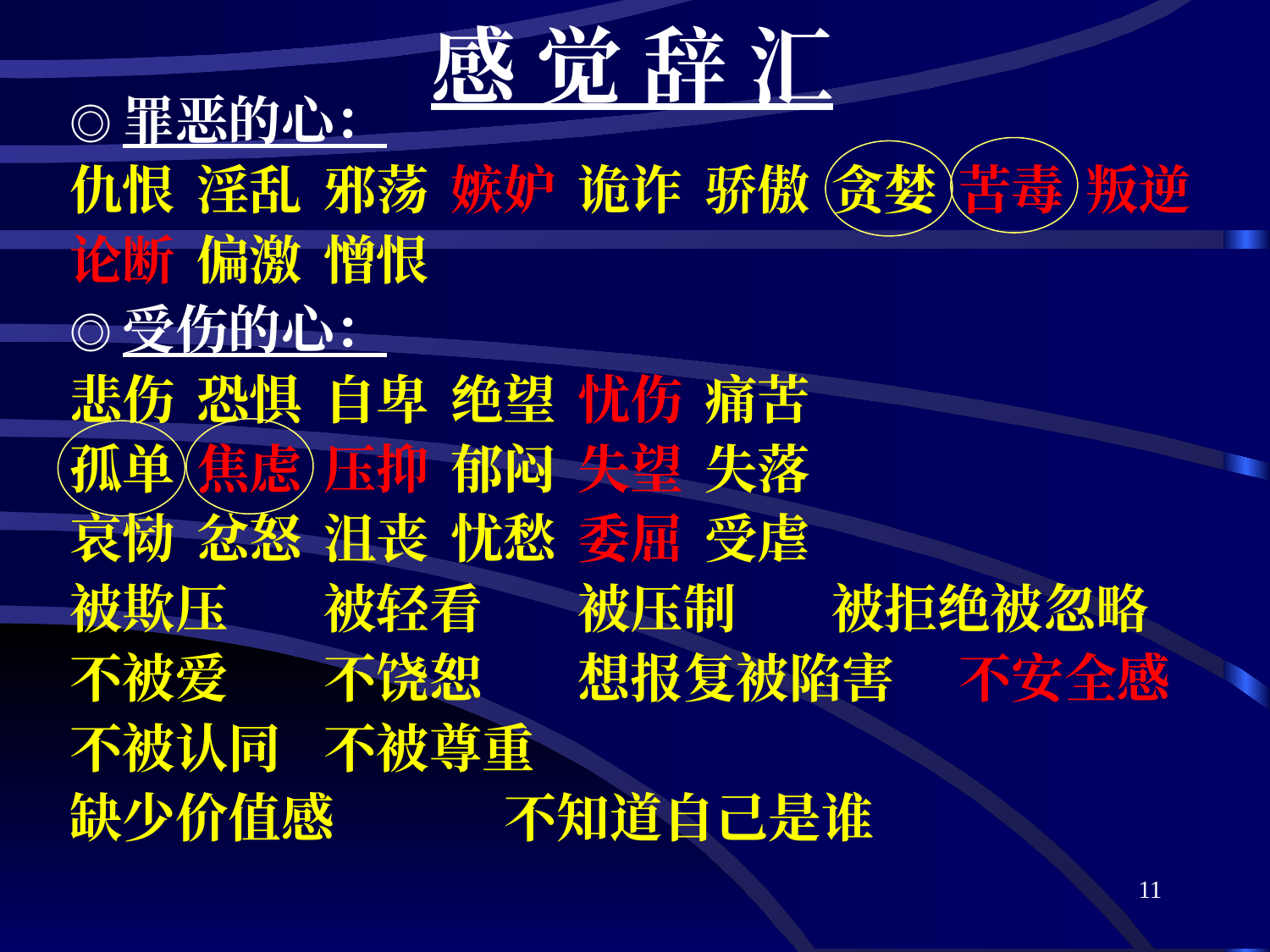

感 觉 辞 汇
◎罪恶的心：
仇恨	淫乱	邪荡	嫉妒	诡诈	骄傲	贪婪	苦毒	叛逆
论断	偏激	憎恨
◎受伤的心：
悲伤	恐惧	自卑	绝望	忧伤	痛苦
孤单	焦虑	压抑	郁闷	失望	失落
哀恸	忿怒	沮丧	忧愁	委屈	受虐
被欺压	被轻看	被压制	被拒绝被忽略
不被爱	不饶恕	想报复被陷害	不安全感
不被认同	不被尊重
缺少价值感	    不知道自己是谁

11